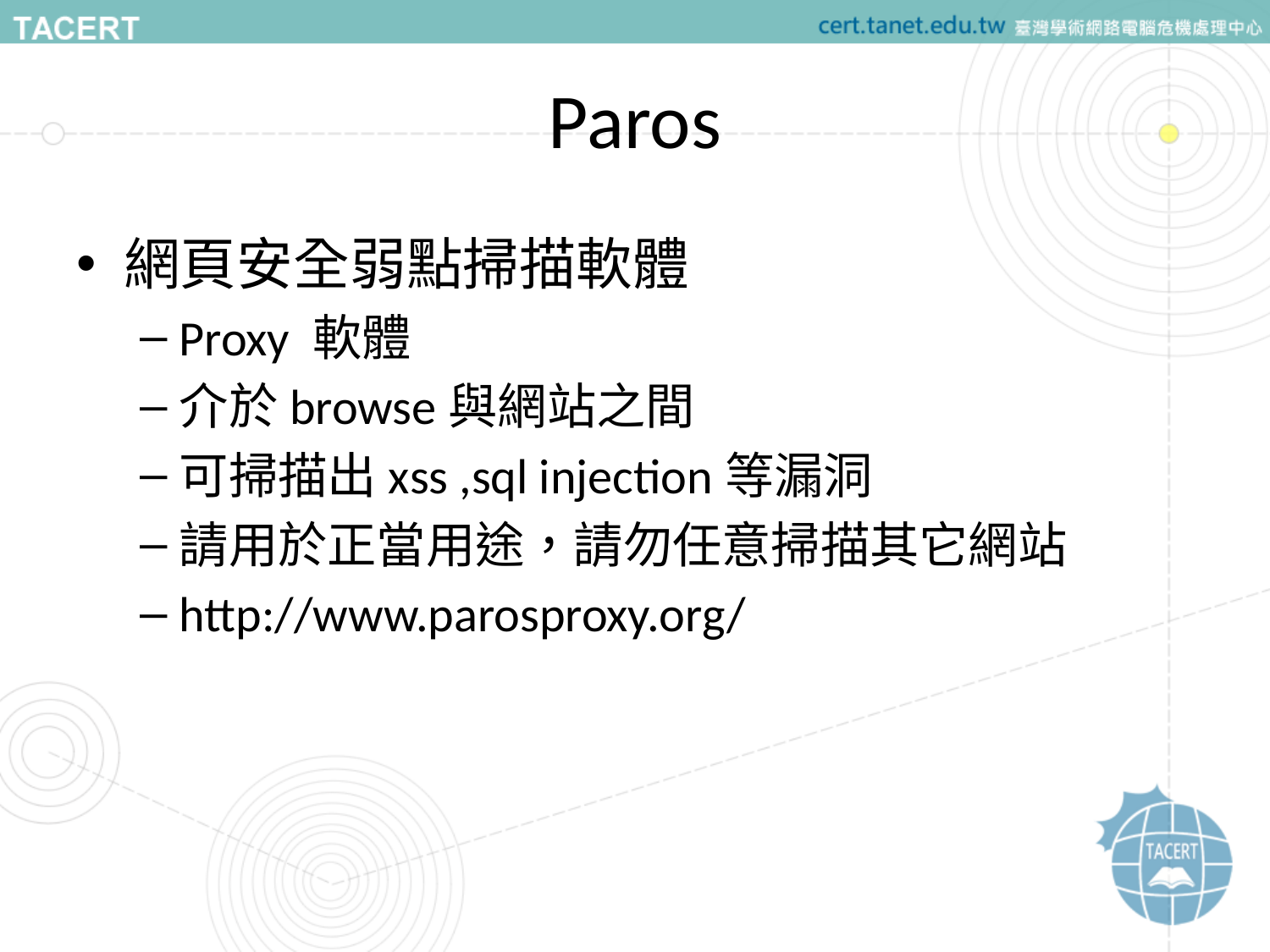

# Paros
網頁安全弱點掃描軟體
Proxy 軟體
介於browse與網站之間
可掃描出xss ,sql injection等漏洞
請用於正當用途，請勿任意掃描其它網站
http://www.parosproxy.org/